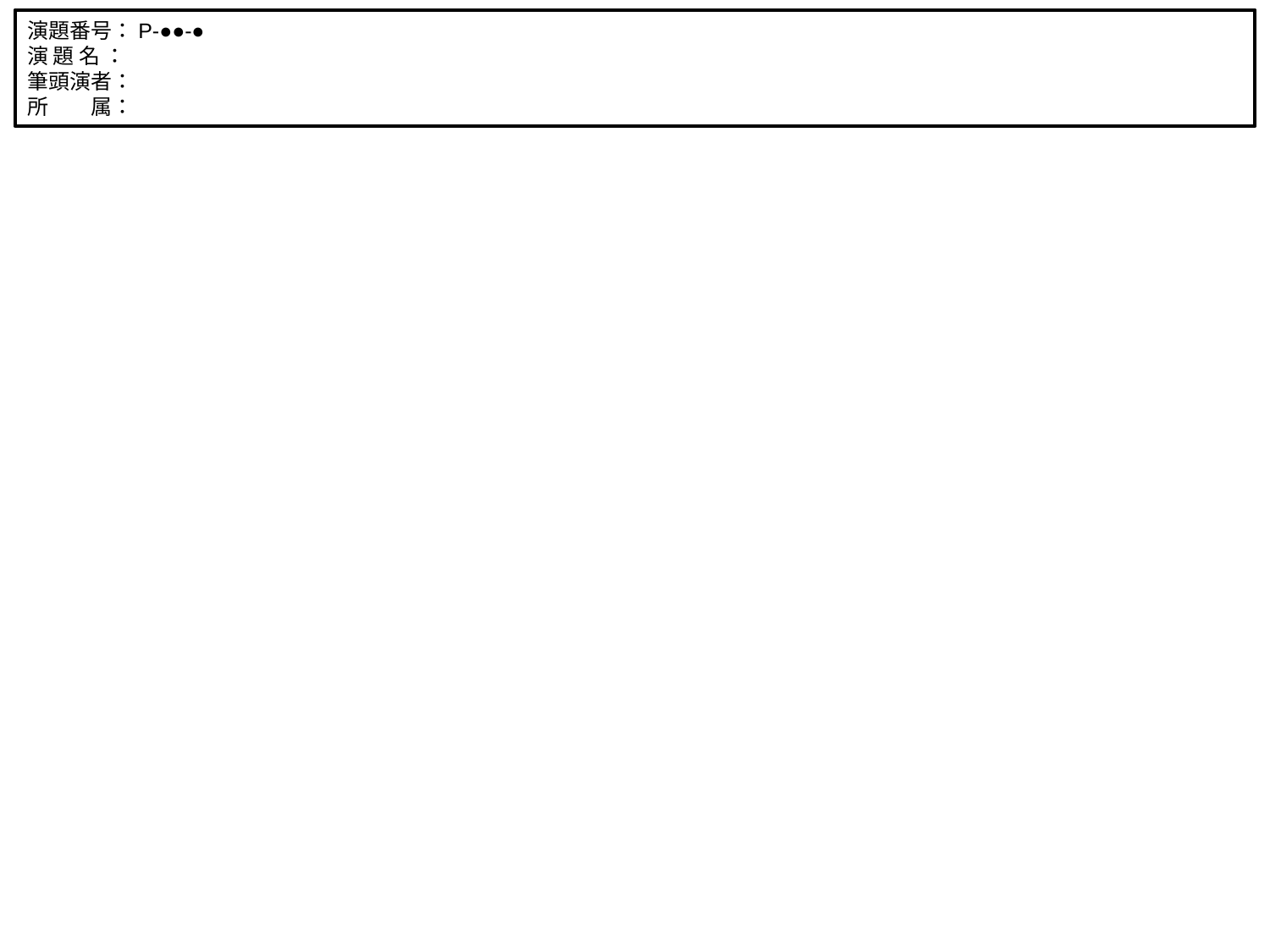

演題番号：P-●●-●
演 題 名 ：
筆頭演者：
所　　属：